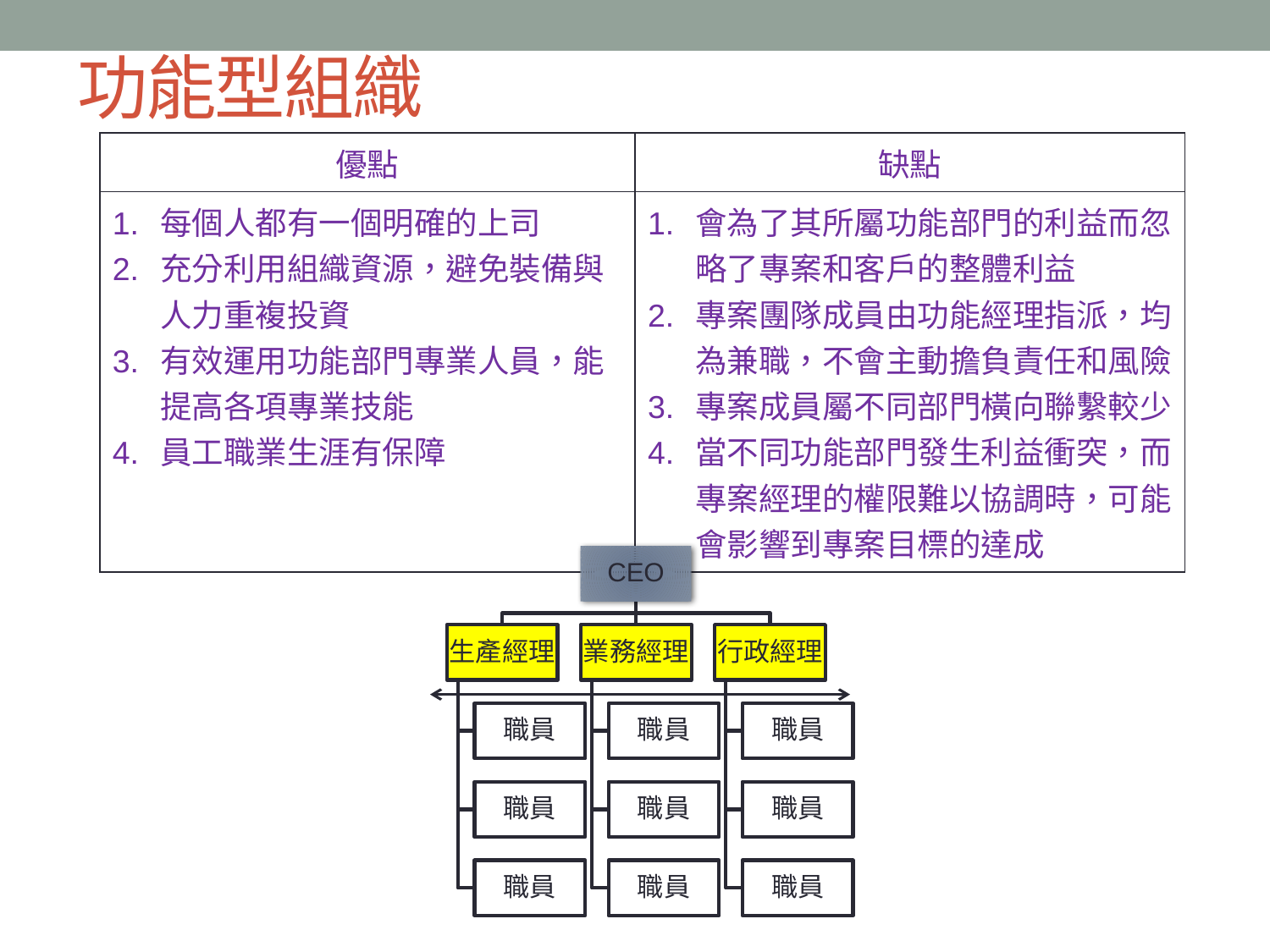

# 功能型組織
| 優點 | 缺點 |
| --- | --- |
| 每個人都有一個明確的上司 充分利用組織資源，避免裝備與人力重複投資 有效運用功能部門專業人員，能提高各項專業技能 員工職業生涯有保障 | 會為了其所屬功能部門的利益而忽略了專案和客戶的整體利益 專案團隊成員由功能經理指派，均為兼職，不會主動擔負責任和風險 專案成員屬不同部門橫向聯繫較少 當不同功能部門發生利益衝突，而專案經理的權限難以協調時，可能會影響到專案目標的達成 |
CEO
生產經理
職員
職員
職員
業務經理
職員
職員
職員
行政經理
職員
職員
職員